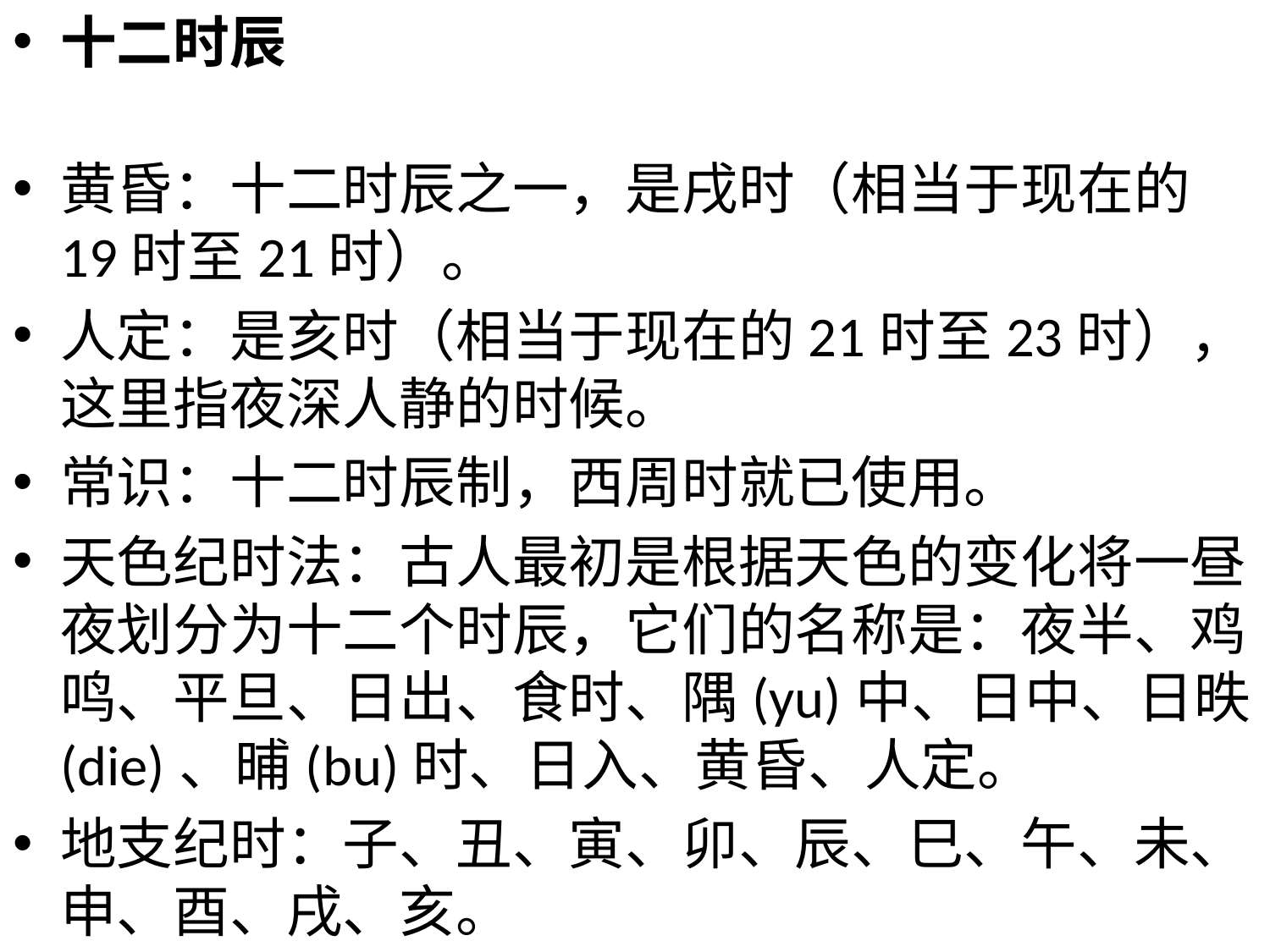

十二时辰
黄昏：十二时辰之一，是戌时（相当于现在的19时至21时）。
人定：是亥时（相当于现在的21时至23时），这里指夜深人静的时候。
常识：十二时辰制，西周时就已使用。
天色纪时法：古人最初是根据天色的变化将一昼夜划分为十二个时辰，它们的名称是：夜半、鸡鸣、平旦、日出、食时、隅(yu)中、日中、日昳(die)、晡(bu)时、日入、黄昏、人定。
地支纪时：子、丑、寅、卯、辰、巳、午、未、申、酉、戌、亥。